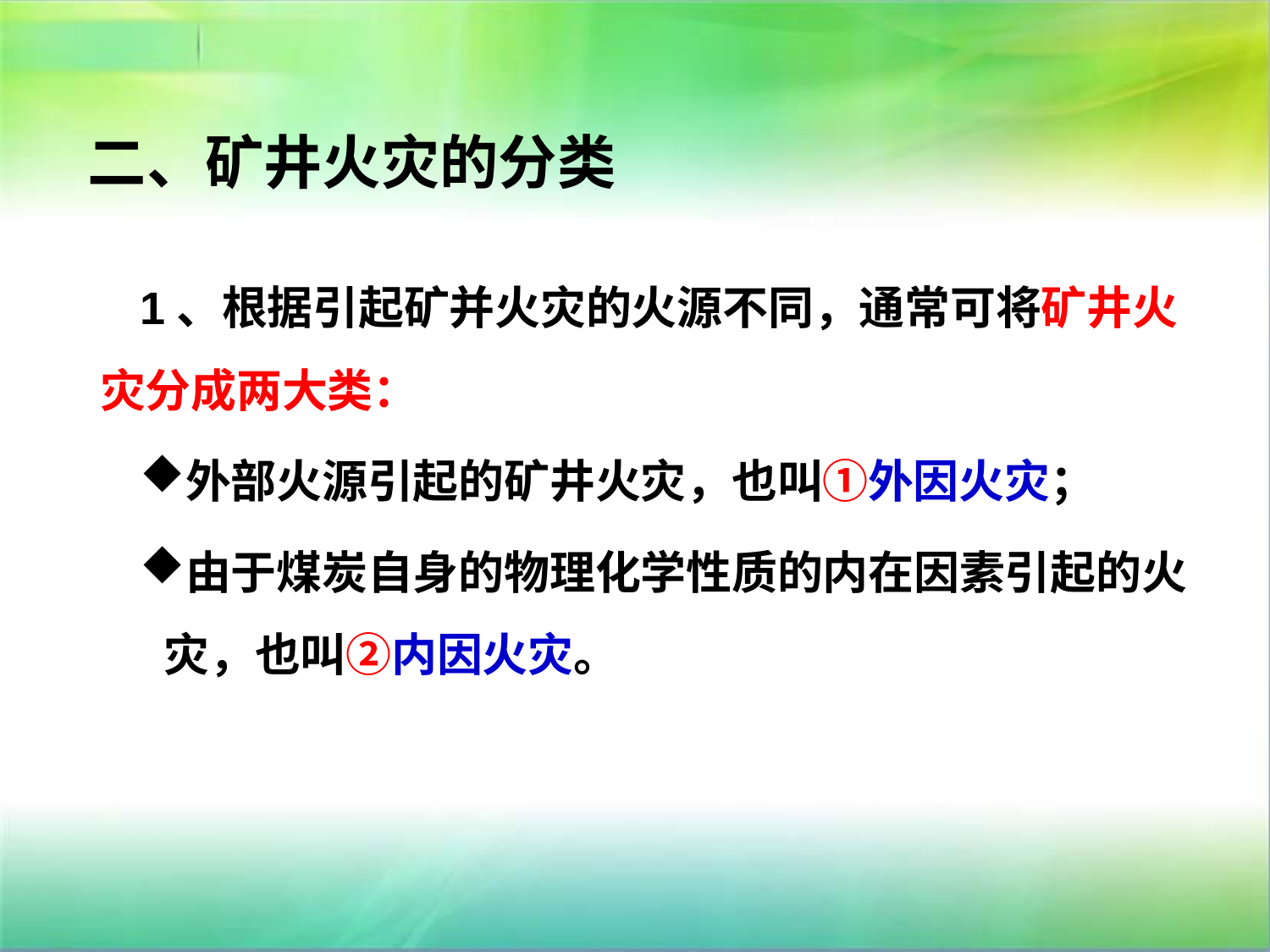

# 二、矿井火灾的分类
     1、根据引起矿并火灾的火源不同，通常可将矿井火灾分成两大类：
外部火源引起的矿井火灾，也叫①外因火灾；
由于煤炭自身的物理化学性质的内在因素引起的火灾，也叫②内因火灾。